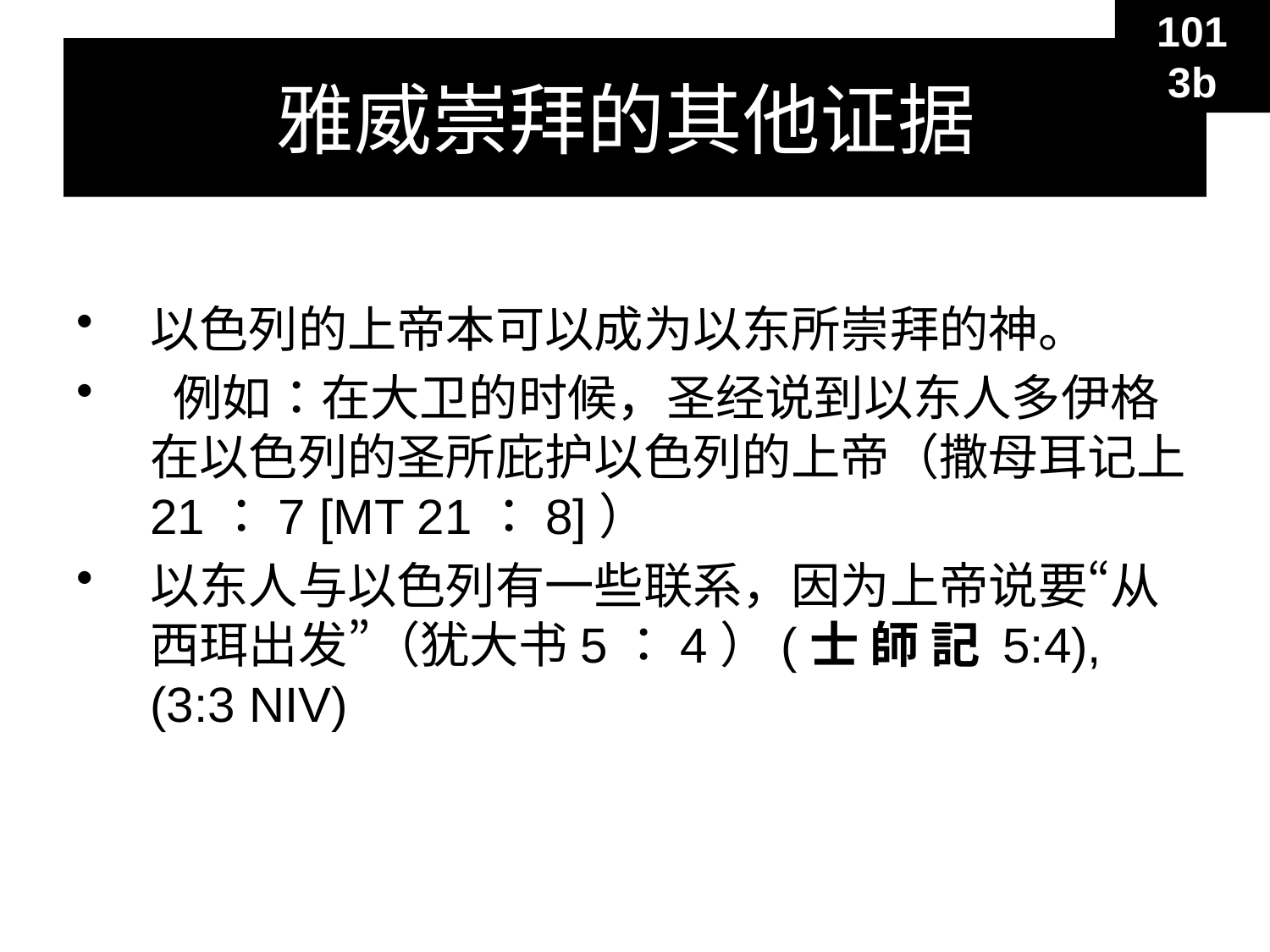

101
3b
# 雅威崇拜的其他证据

以色列的上帝本可以成为以东所崇拜的神。
 例如：在大卫的时候，圣经说到以东人多伊格在以色列的圣所庇护以色列的上帝（撒母耳记上21：7 [MT 21：8]）
以东人与以色列有一些联系，因为上帝说要“从西珥出发”（犹大书5：4）(士 師 記 5:4), (3:3 NIV)